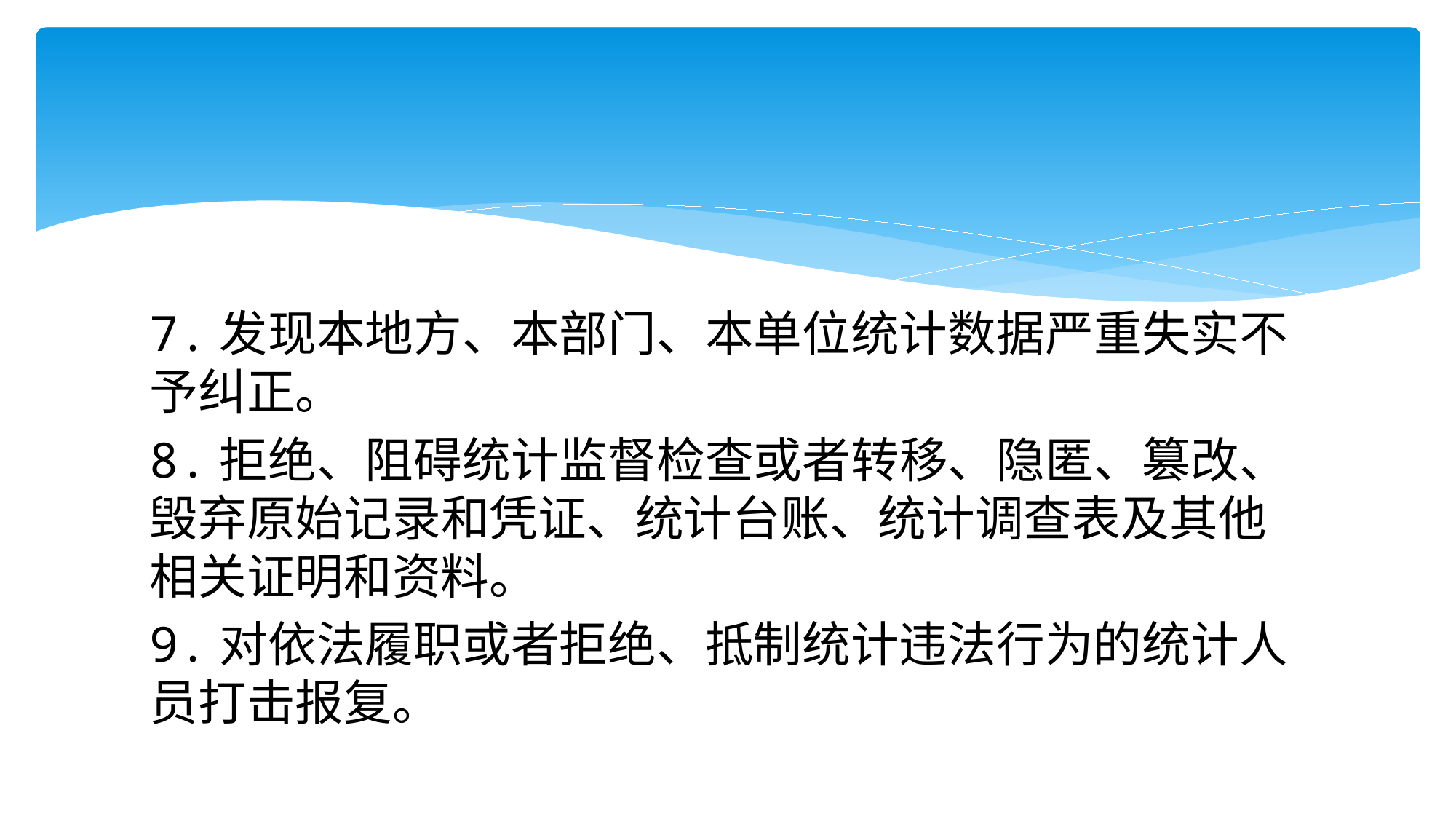

7.发现本地方、本部门、本单位统计数据严重失实不予纠正。
8.拒绝、阻碍统计监督检查或者转移、隐匿、篡改、毁弃原始记录和凭证、统计台账、统计调查表及其他相关证明和资料。
9.对依法履职或者拒绝、抵制统计违法行为的统计人员打击报复。